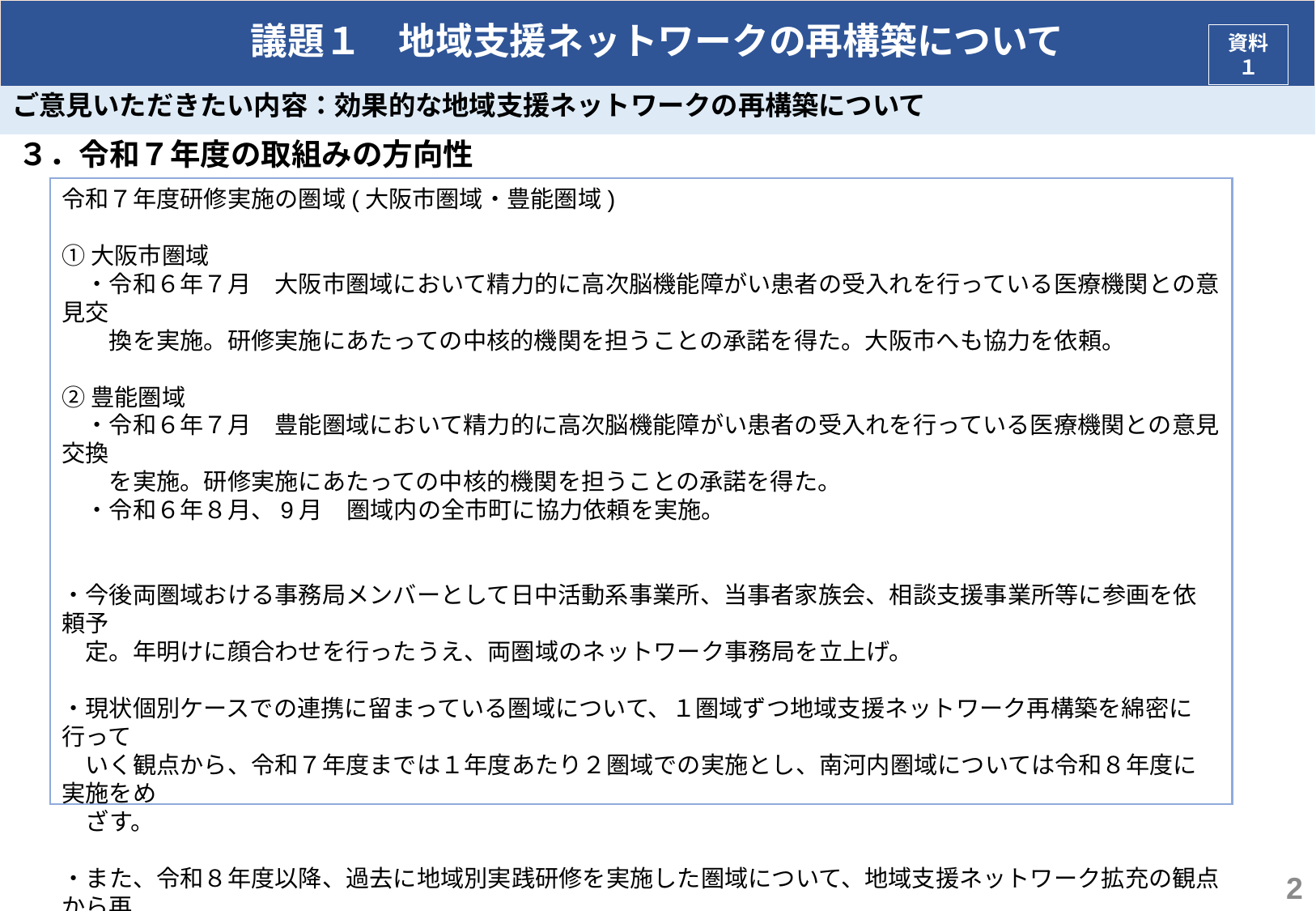

# 議題１　地域支援ネットワークの再構築について
資料１
ご意見いただきたい内容：効果的な地域支援ネットワークの再構築について

３．令和７年度の取組みの方向性

令和７年度研修実施の圏域(大阪市圏域・豊能圏域)

①大阪市圏域
　・令和６年７月　大阪市圏域において精力的に高次脳機能障がい患者の受入れを行っている医療機関との意見交
　　換を実施。研修実施にあたっての中核的機関を担うことの承諾を得た。大阪市へも協力を依頼。

②豊能圏域
　・令和６年７月　豊能圏域において精力的に高次脳機能障がい患者の受入れを行っている医療機関との意見交換
　　を実施。研修実施にあたっての中核的機関を担うことの承諾を得た。
　・令和６年８月、9月　圏域内の全市町に協力依頼を実施。

・今後両圏域おける事務局メンバーとして日中活動系事業所、当事者家族会、相談支援事業所等に参画を依頼予
　定。年明けに顔合わせを行ったうえ、両圏域のネットワーク事務局を立上げ。

・現状個別ケースでの連携に留まっている圏域について、１圏域ずつ地域支援ネットワーク再構築を綿密に行って
　いく観点から、令和７年度までは１年度あたり２圏域での実施とし、南河内圏域については令和８年度に実施をめ
　ざす。

・また、令和８年度以降、過去に地域別実践研修を実施した圏域について、地域支援ネットワーク拡充の観点から再
　度研修等の実施をめざす。
2